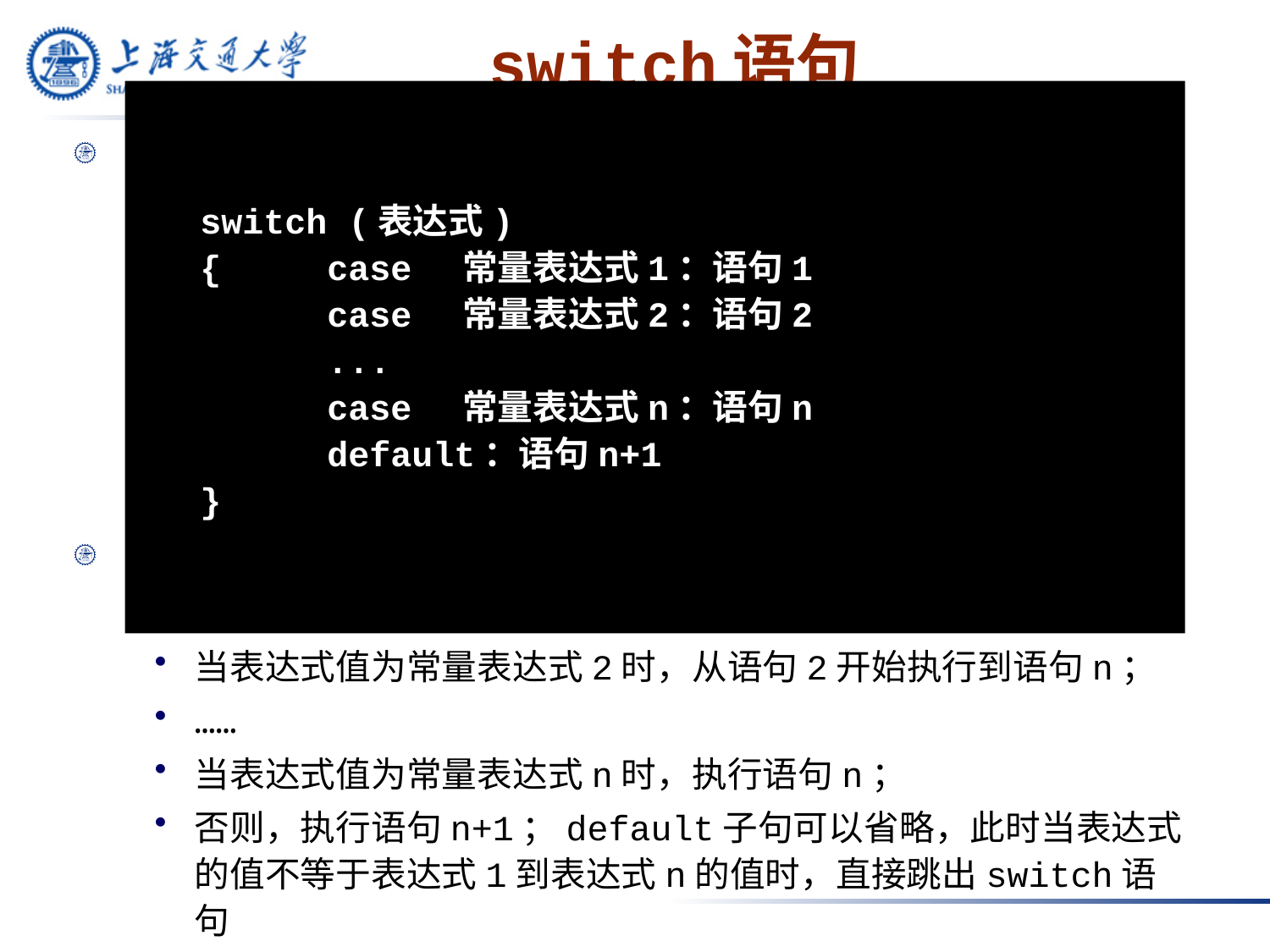

# switch语句
switch语句的格式

执行过程：
当表达式值为常量表达式1时，从语句1开始执行到语句n；
当表达式值为常量表达式2时，从语句2开始执行到语句n；
……
当表达式值为常量表达式n时，执行语句n；
否则，执行语句n+1；default子句可以省略，此时当表达式的值不等于表达式1到表达式n的值时，直接跳出switch语句
switch (表达式)
{	case  常量表达式1：语句1
	case  常量表达式2：语句2
	...
	case  常量表达式n：语句n
	default：语句n+1
}